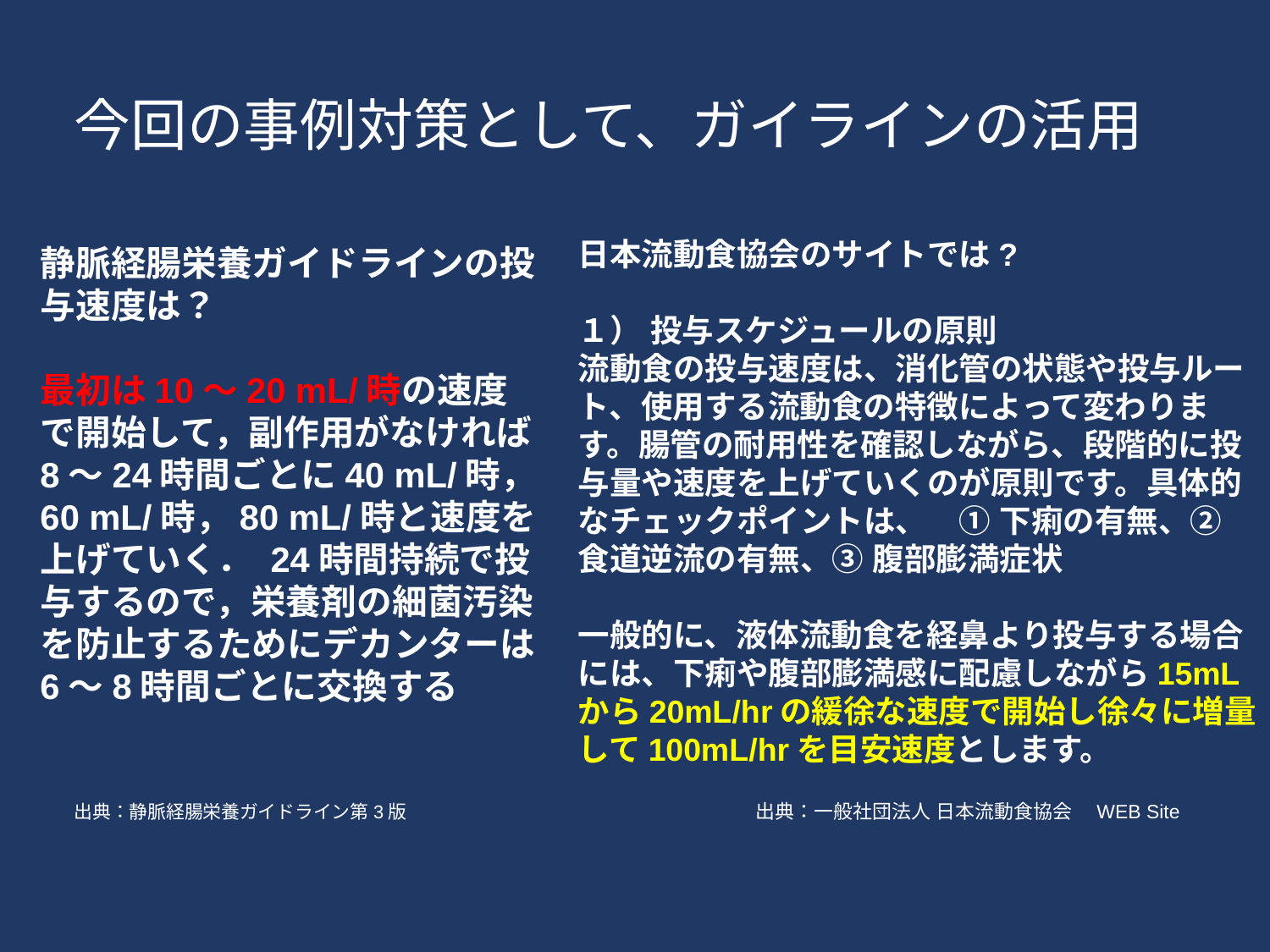

今回の事例対策として、ガイラインの活用

日本流動食協会のサイトでは?

１） 投与スケジュールの原則
流動食の投与速度は、消化管の状態や投与ルート、使用する流動食の特徴によって変わります。腸管の耐用性を確認しながら、段階的に投与量や速度を上げていくのが原則です。具体的なチェックポイントは、　① 下痢の有無、② 食道逆流の有無、③ 腹部膨満症状

一般的に、液体流動食を経鼻より投与する場合には、下痢や腹部膨満感に配慮しながら15mLから20mL/hrの緩徐な速度で開始し徐々に増量して100mL/hrを目安速度とします。
静脈経腸栄養ガイドラインの投与速度は？

最初は10～20 mL/時の速度で開始して，副作用がなければ8～24時間ごとに40 mL/時，60 mL/時，80 mL/時と速度を上げていく． 24時間持続で投与するので，栄養剤の細菌汚染を防止するためにデカンターは6～8時間ごとに交換する
出典：一般社団法人 日本流動食協会　WEB Site
出典：静脈経腸栄養ガイドライン第3版